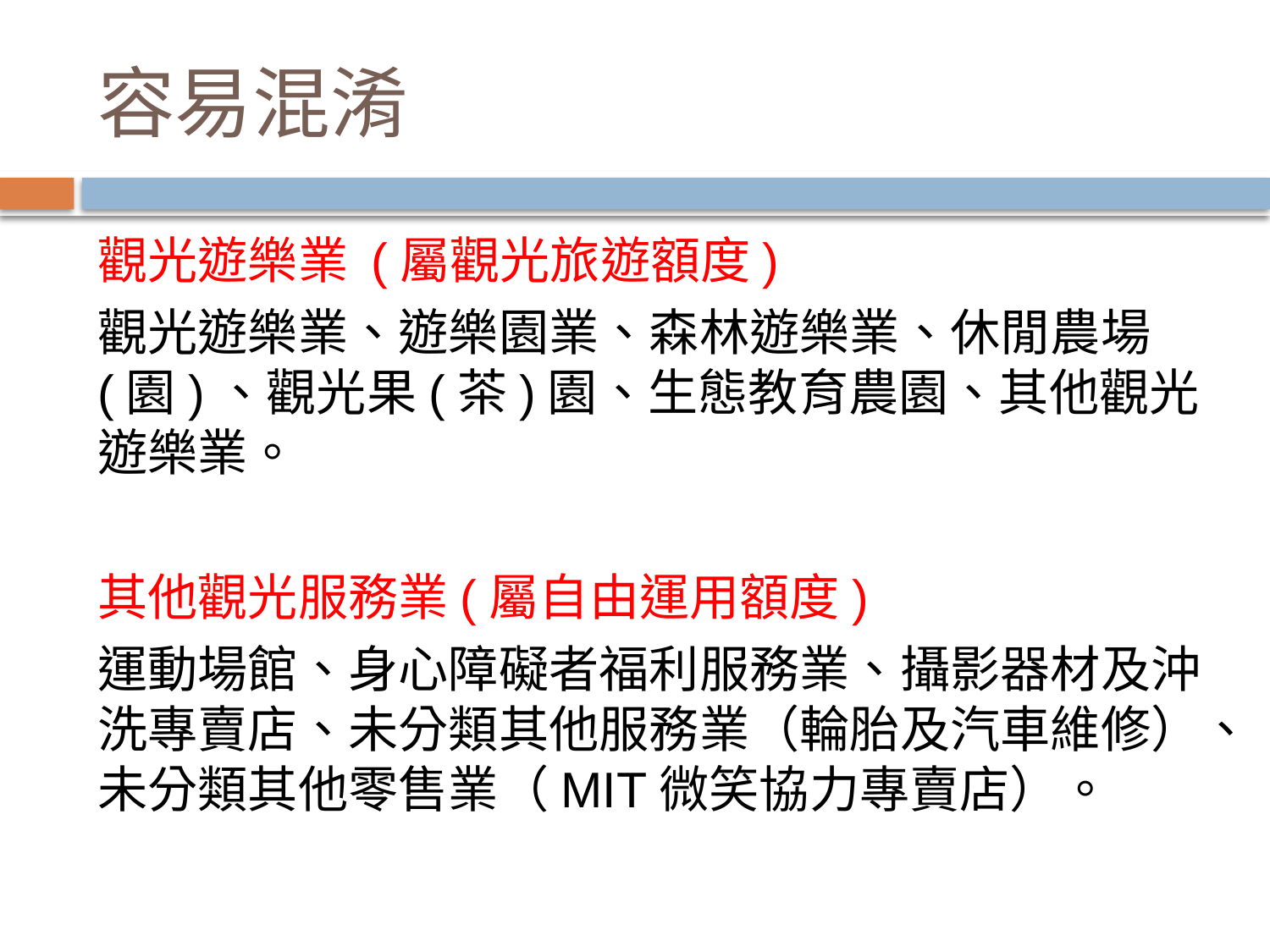

# 容易混淆
觀光遊樂業 (屬觀光旅遊額度)
觀光遊樂業、遊樂園業、森林遊樂業、休閒農場(園)、觀光果(茶)園、生態教育農園、其他觀光遊樂業。

其他觀光服務業(屬自由運用額度)
運動場館、身心障礙者福利服務業、攝影器材及沖洗專賣店、未分類其他服務業（輪胎及汽車維修）、未分類其他零售業（MIT微笑協力專賣店）。